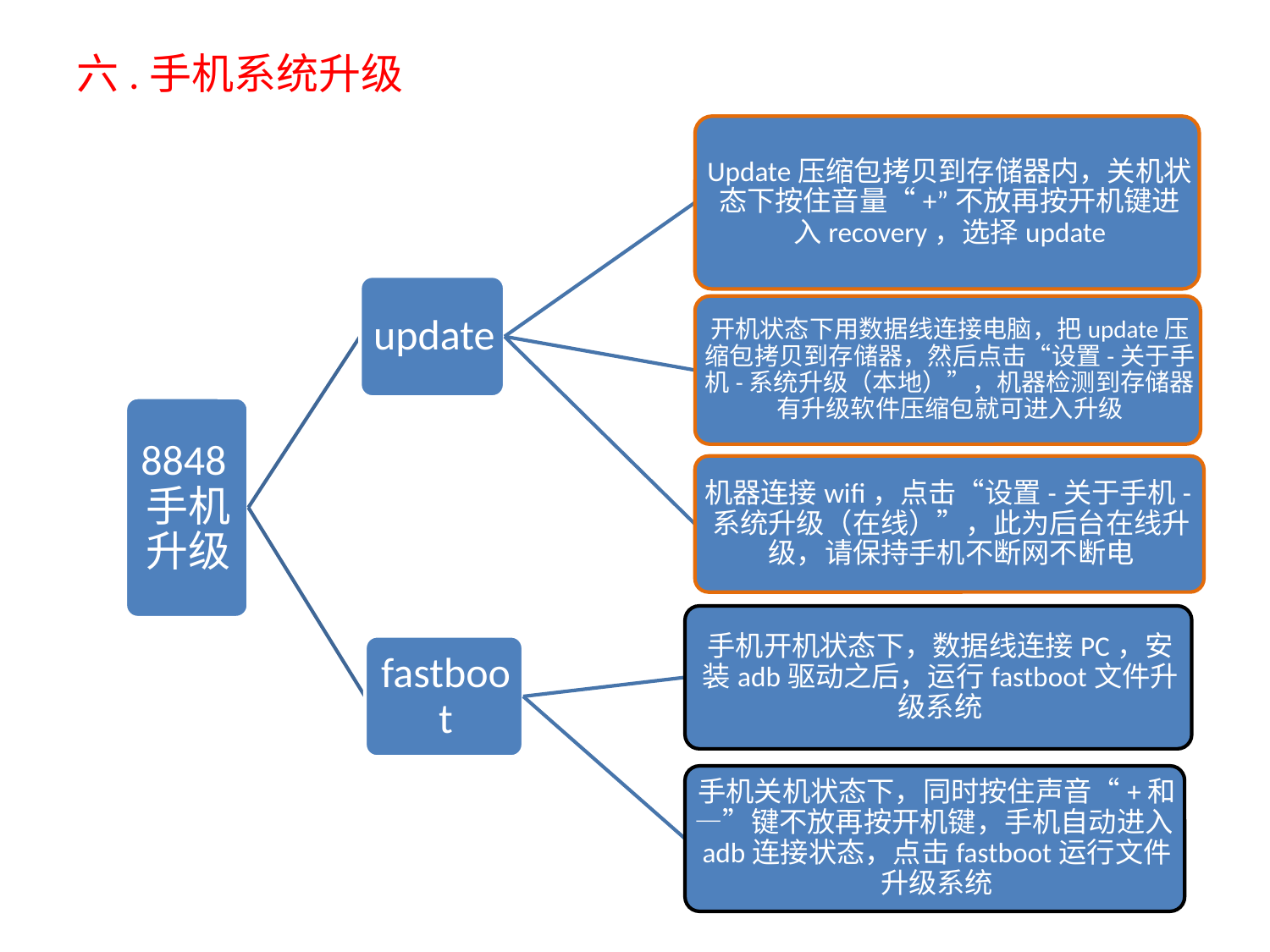

# 六.手机系统升级
8848手机升级

update

Update压缩包拷贝到存储器内，关机状态下按住音量“+”不放再按开机键进入recovery，选择update

开机状态下用数据线连接电脑，把update压缩包拷贝到存储器，然后点击“设置-关于手机-系统升级（本地）”，机器检测到存储器有升级软件压缩包就可进入升级

机器连接wifi，点击“设置-关于手机-系统升级（在线）”，此为后台在线升级，请保持手机不断网不断电

fastboot

手机开机状态下，数据线连接PC，安装adb驱动之后，运行fastboot文件升级系统

手机关机状态下，同时按住声音“+和—”键不放再按开机键，手机自动进入adb连接状态，点击fastboot运行文件升级系统